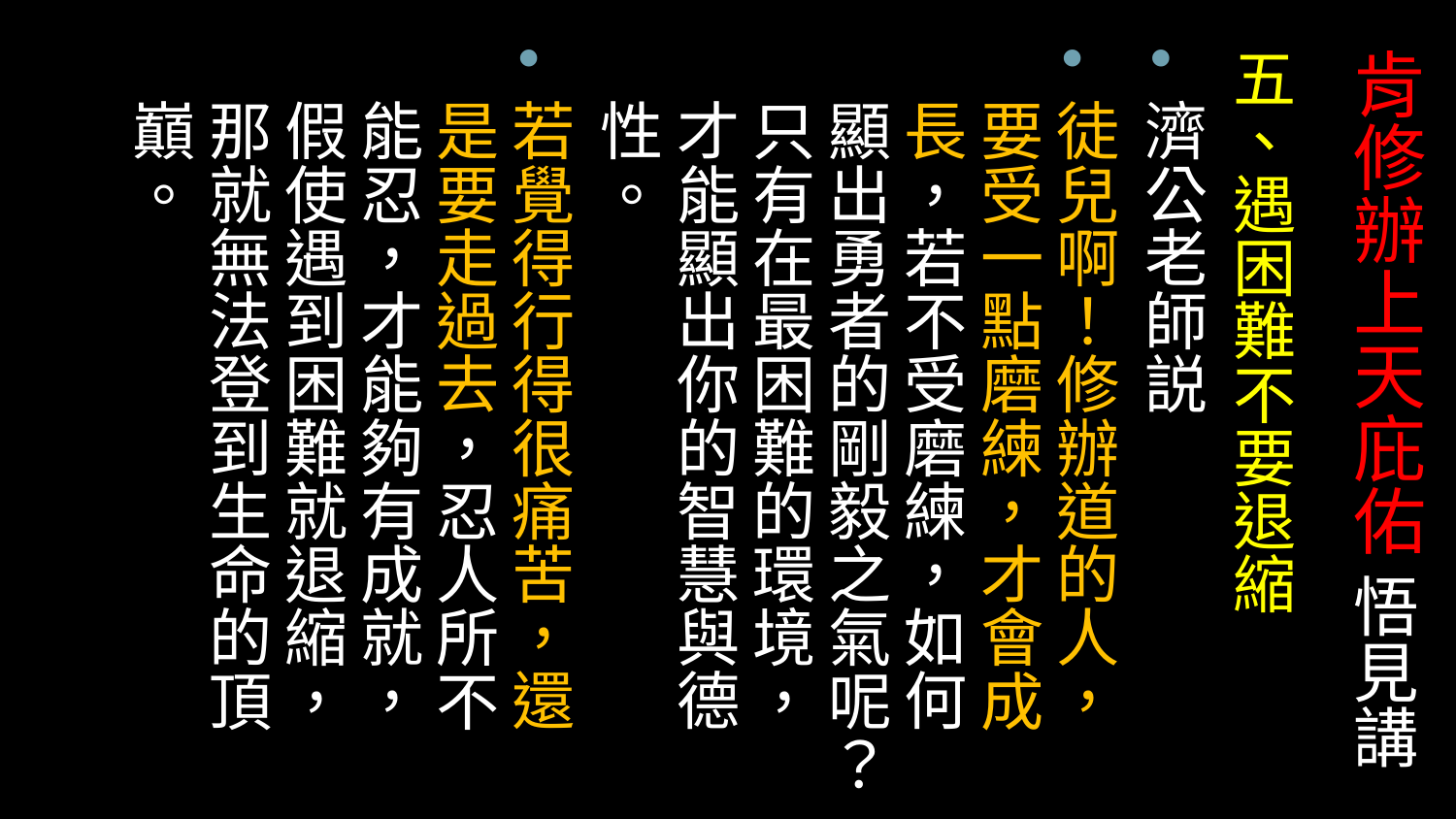

# 肯修辦上天庇佑 悟見講
五、遇困難不要退縮
濟公老師説
徒兒啊！修辦道的人，要受一點磨練，才會成長，若不受磨練，如何顯出勇者的剛毅之氣呢？只有在最困難的環境，才能顯出你的智慧與德性。
若覺得行得很痛苦，還是要走過去，忍人所不能忍，才能夠有成就，假使遇到困難就退縮，那就無法登到生命的頂巔。